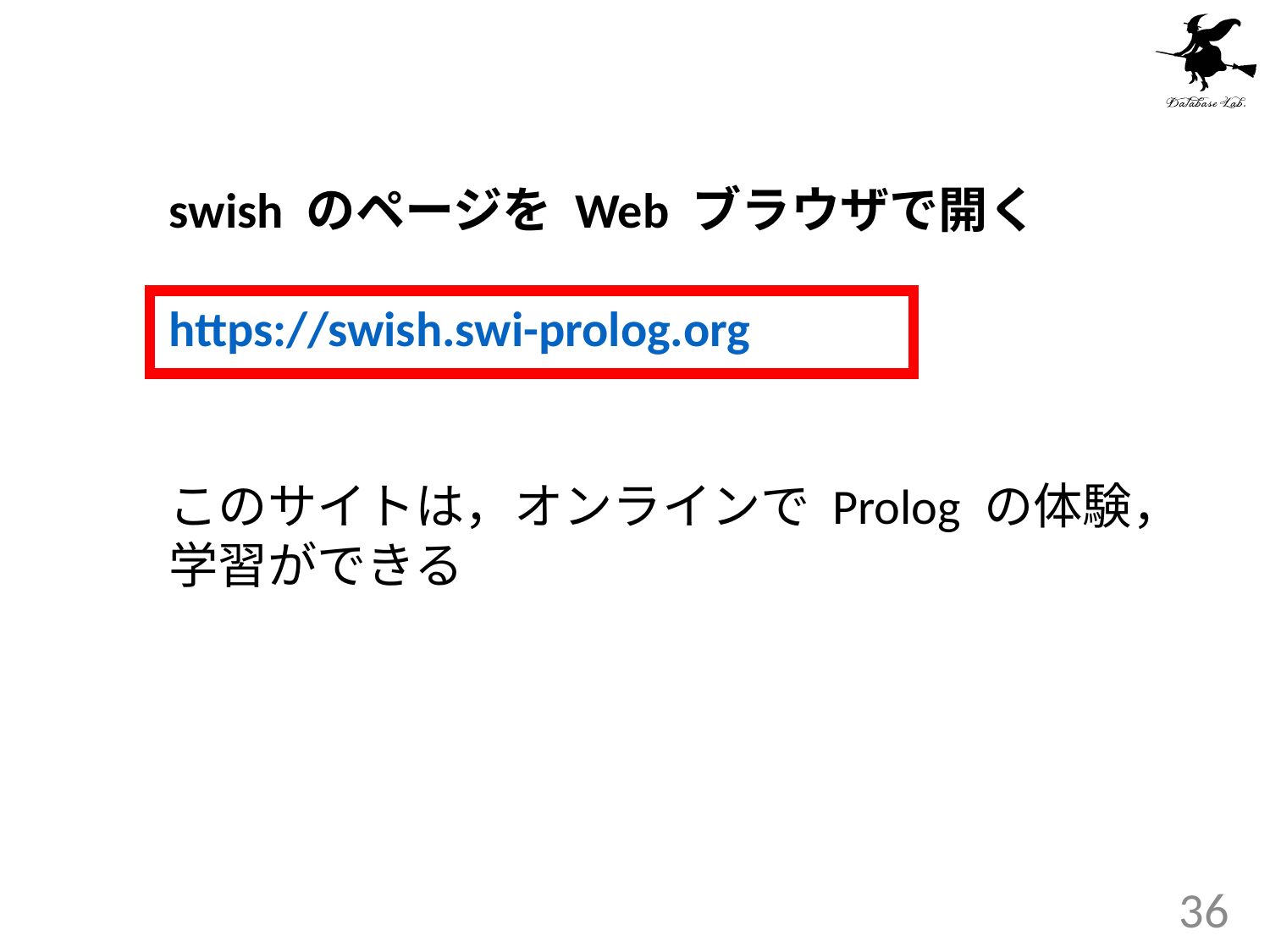

#
swish のページを Web ブラウザで開く

https://swish.swi-prolog.org

このサイトは，オンラインで Prolog の体験，
学習ができる

36